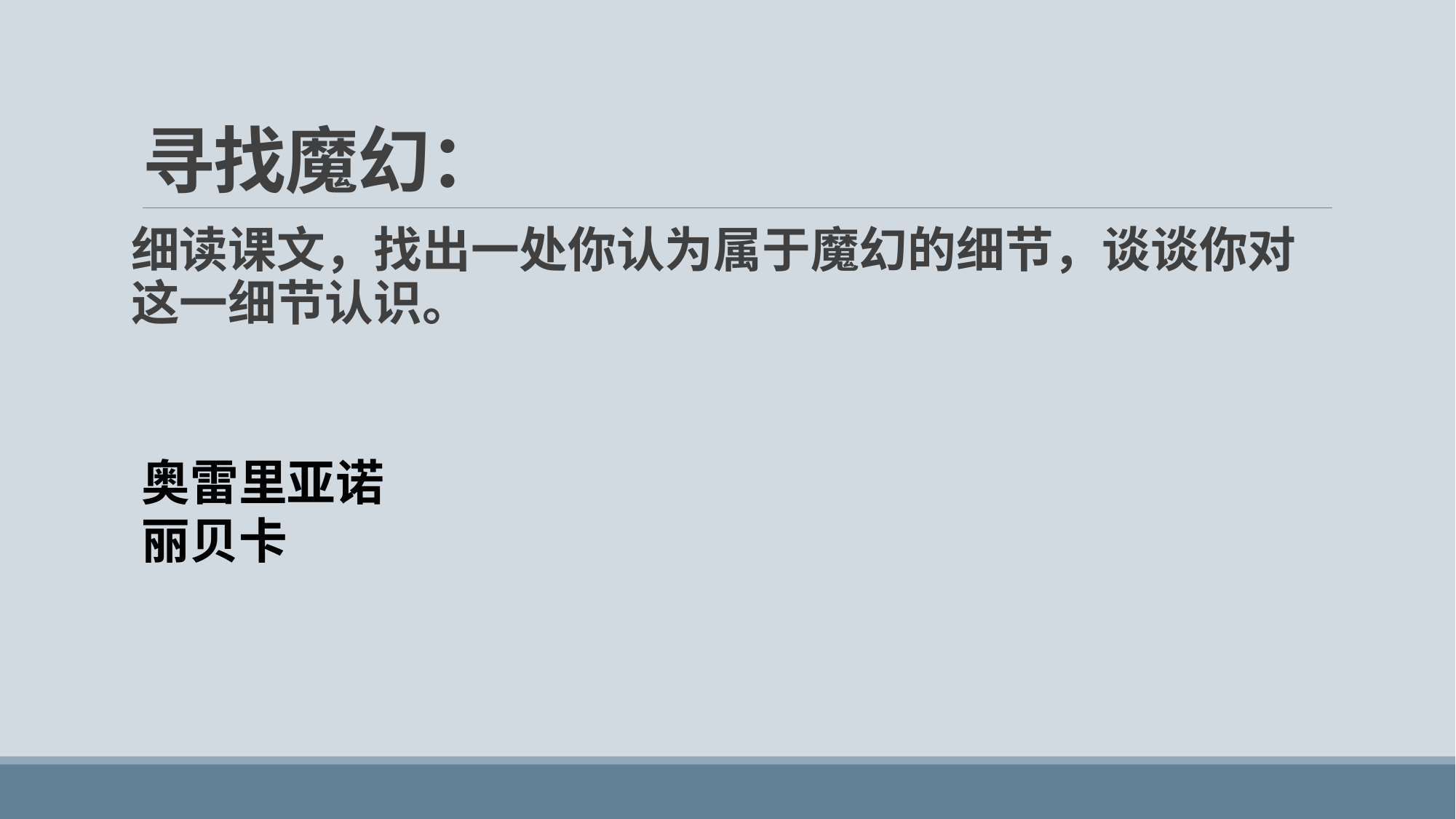

# 寻找魔幻：
细读课文，找出一处你认为属于魔幻的细节，谈谈你对这一细节认识。

奥雷里亚诺
丽贝卡